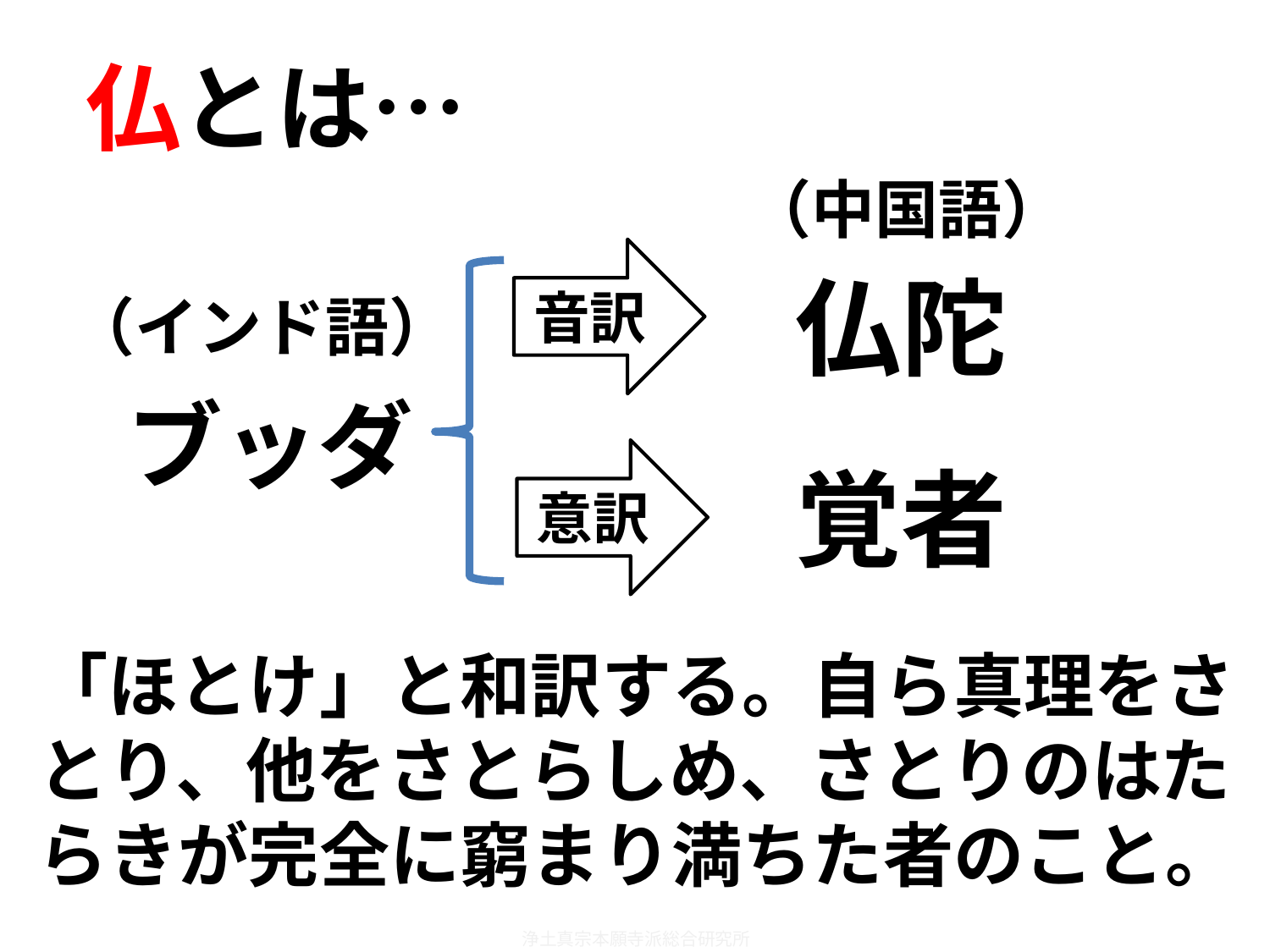

仏とは…
（中国語）
音訳
仏陀

（インド語）
ブッダ
意訳
覚者
「ほとけ」と和訳する。自ら真理をさとり、他をさとらしめ、さとりのはたらきが完全に窮まり満ちた者のこと。